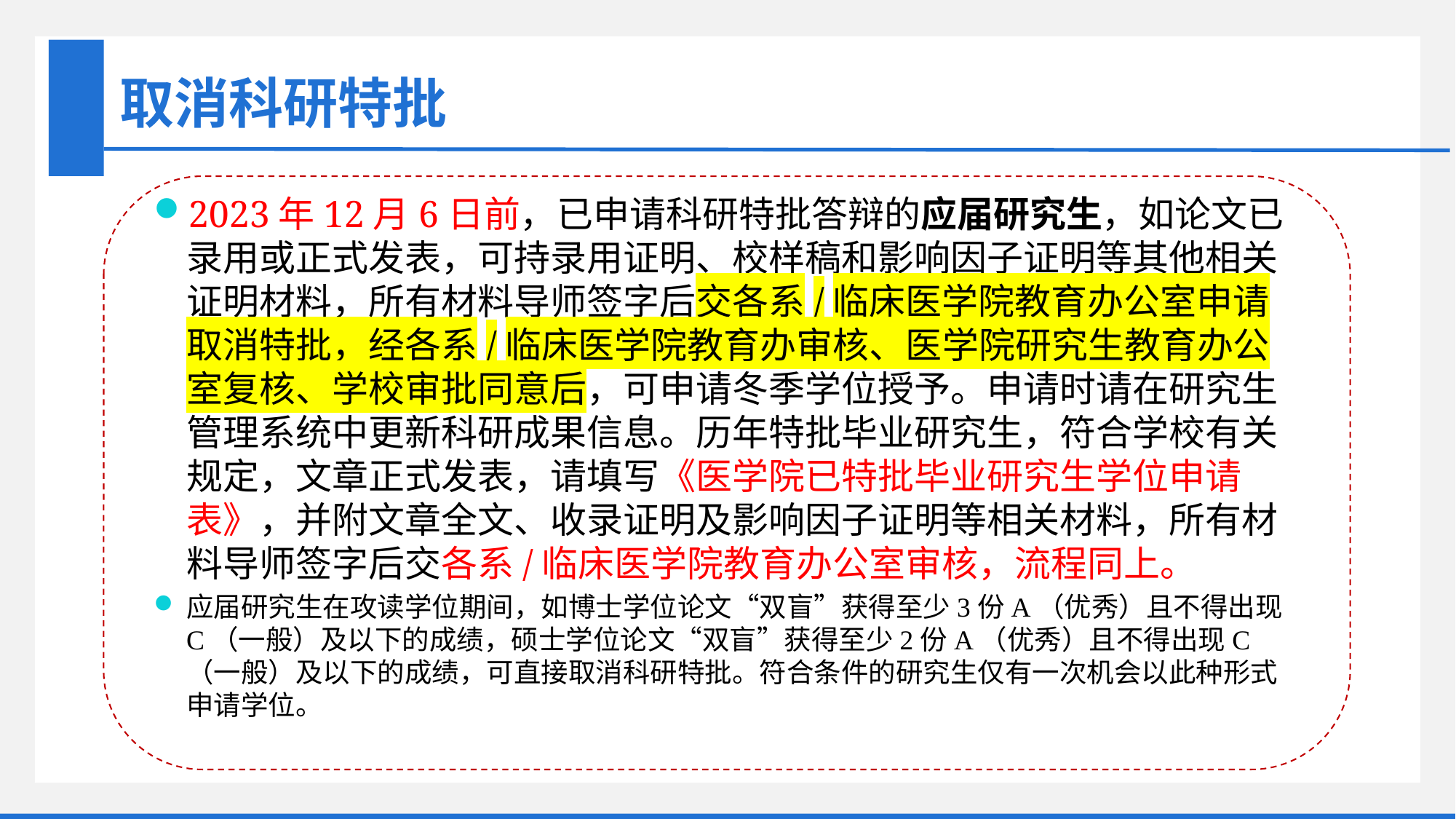

取消科研特批

2023年12月6日前，已申请科研特批答辩的应届研究生，如论文已录用或正式发表，可持录用证明、校样稿和影响因子证明等其他相关证明材料，所有材料导师签字后交各系/临床医学院教育办公室申请取消特批，经各系/临床医学院教育办审核、医学院研究生教育办公室复核、学校审批同意后，可申请冬季学位授予。申请时请在研究生管理系统中更新科研成果信息。历年特批毕业研究生，符合学校有关规定，文章正式发表，请填写《医学院已特批毕业研究生学位申请表》，并附文章全文、收录证明及影响因子证明等相关材料，所有材料导师签字后交各系/临床医学院教育办公室审核，流程同上。
应届研究生在攻读学位期间，如博士学位论文“双盲”获得至少3份A（优秀）且不得出现C（一般）及以下的成绩，硕士学位论文“双盲”获得至少2份A（优秀）且不得出现C（一般）及以下的成绩，可直接取消科研特批。符合条件的研究生仅有一次机会以此种形式申请学位。